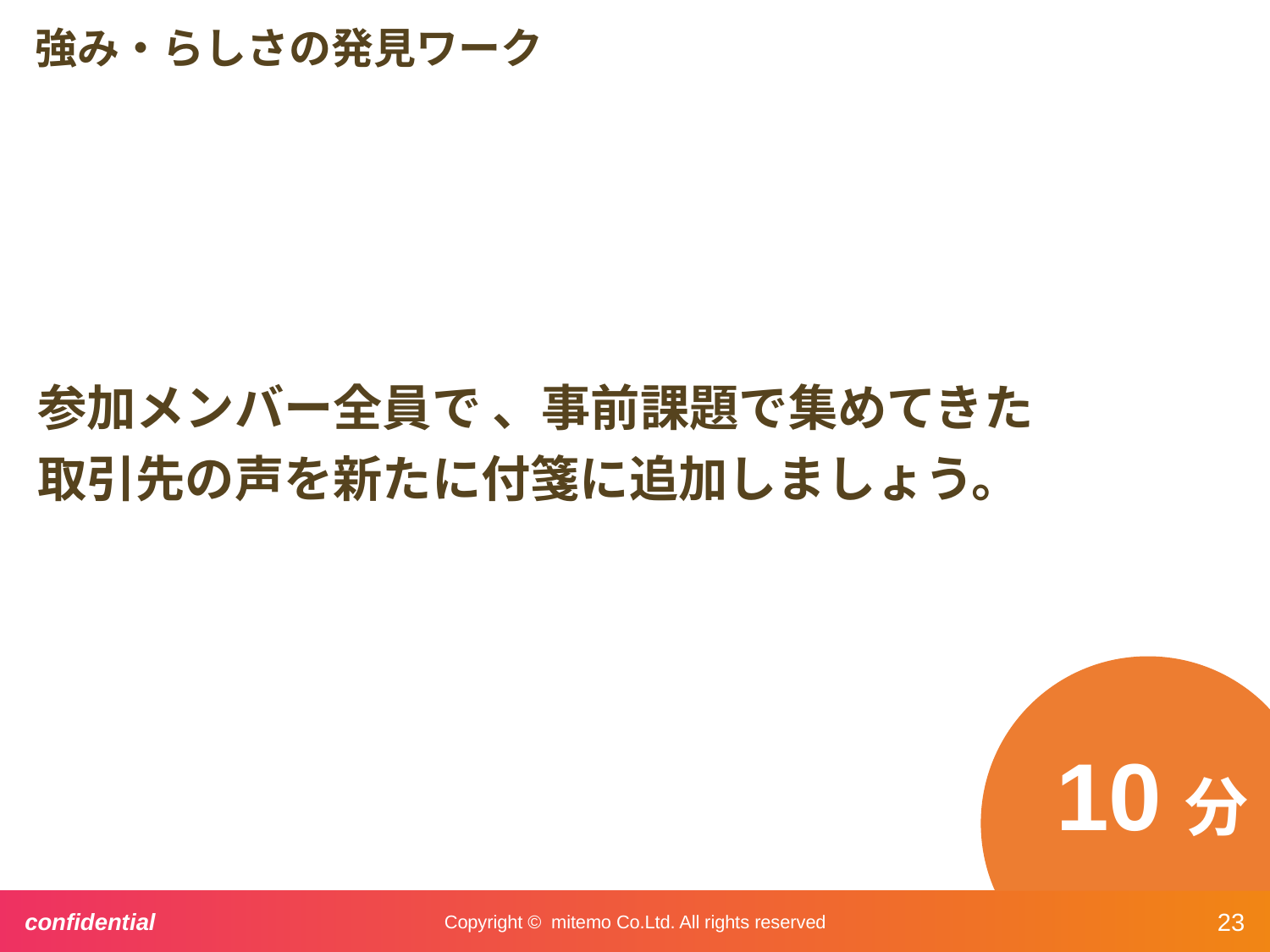

# 強み・らしさの発見ワーク
参加メンバー全員で 、事前課題で集めてきた
取引先の声を新たに付箋に追加しましょう。

10分